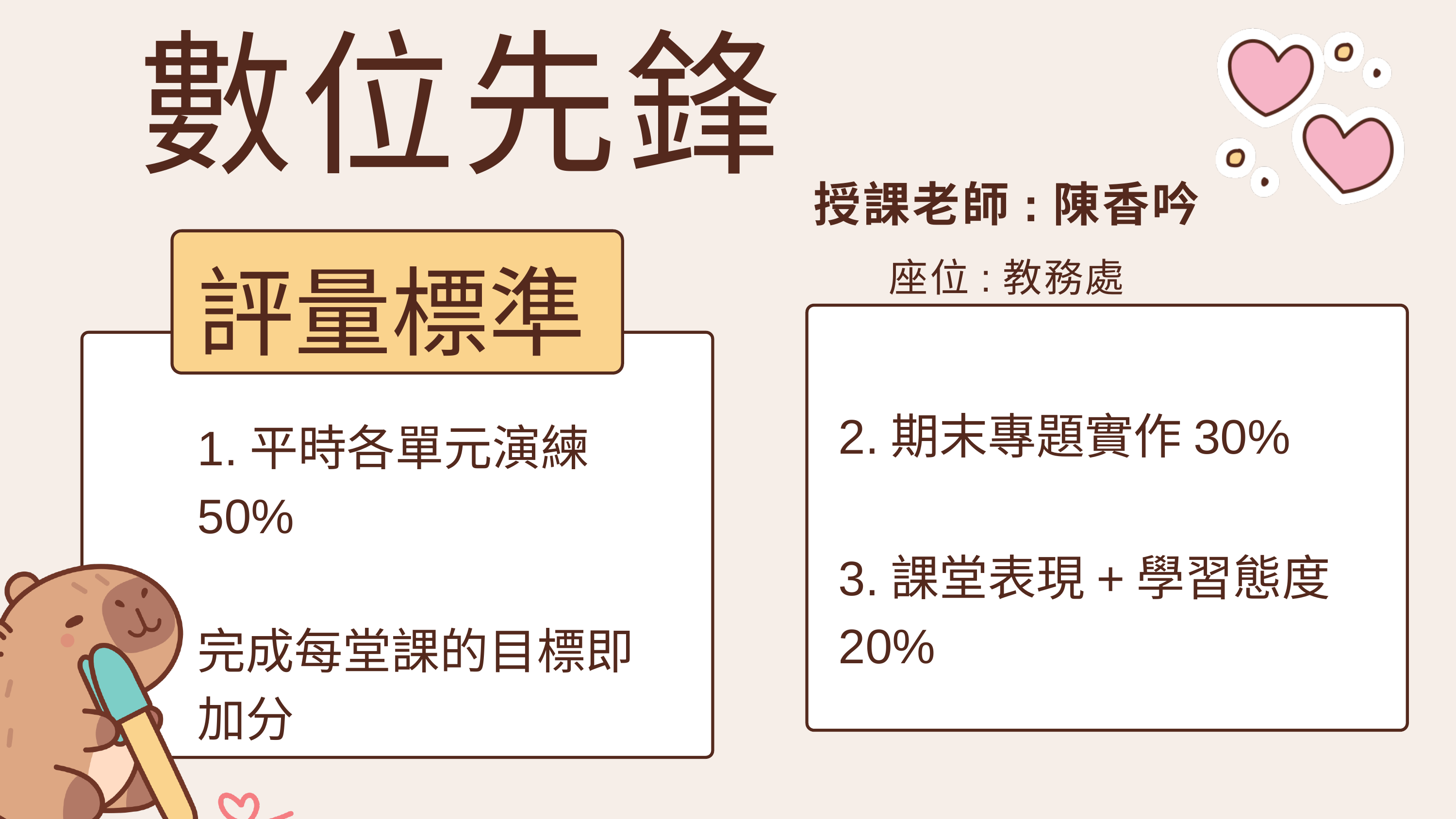

數位先鋒
授課老師:陳香吟
座位:教務處

評量標準

2.期末專題實作30%
1.平時各單元演練50%

完成每堂課的目標即加分
3.課堂表現+學習態度20%